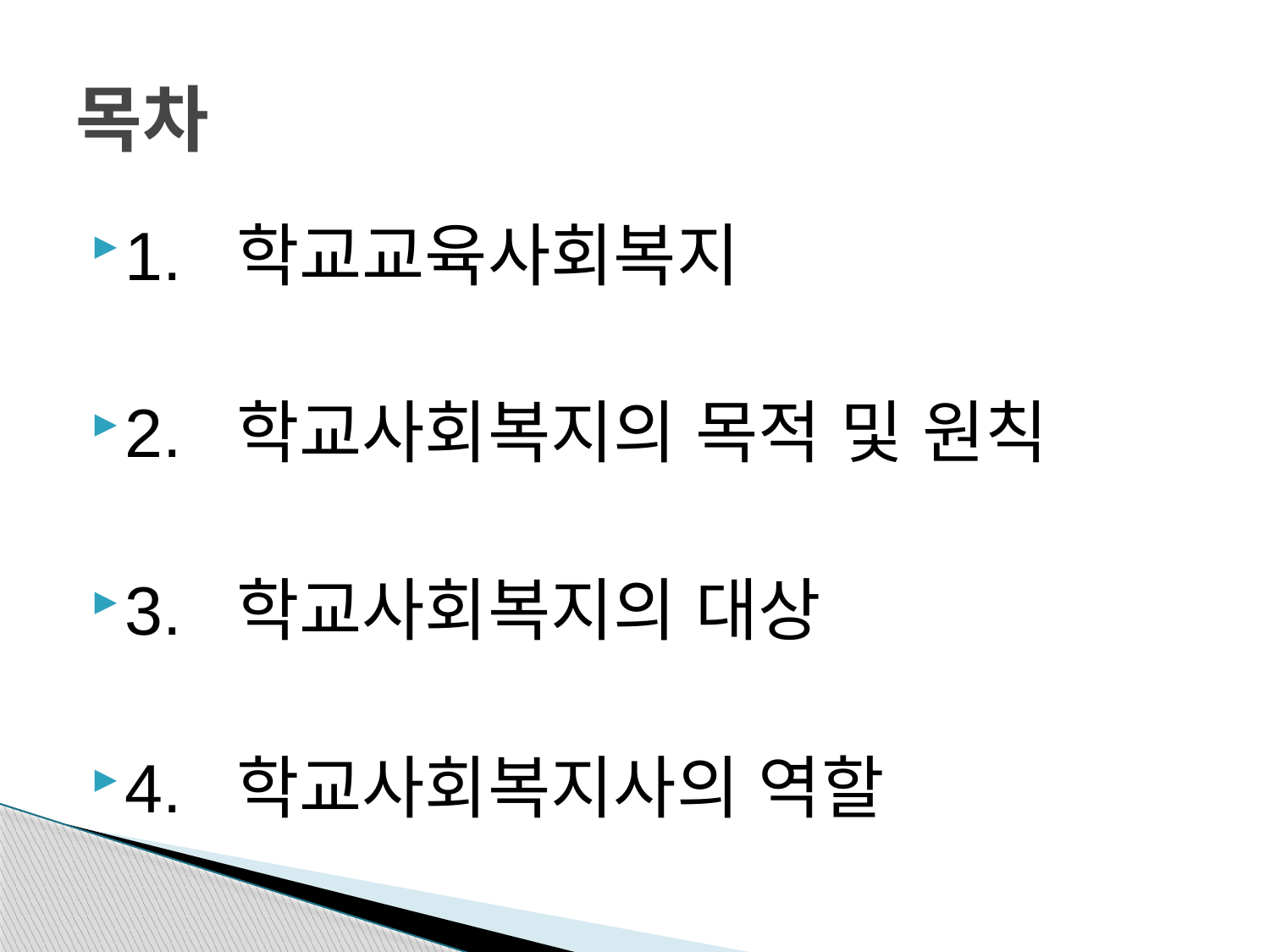

# 목차
1.  학교교육사회복지

2.  학교사회복지의 목적 및 원칙

3.  학교사회복지의 대상

4.  학교사회복지사의 역할